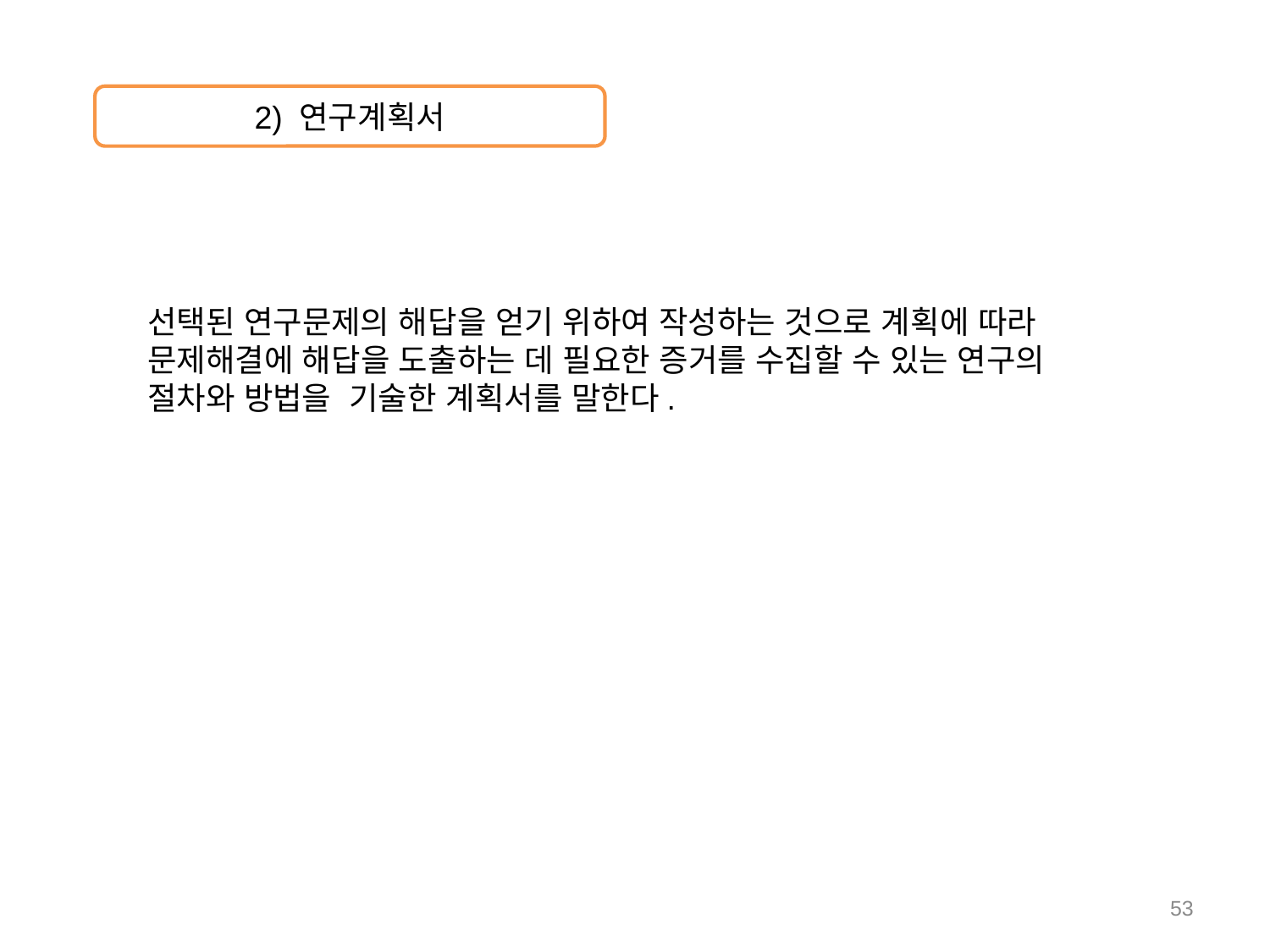

2) 연구계획서
선택된 연구문제의 해답을 얻기 위하여 작성하는 것으로 계획에 따라 문제해결에 해답을 도출하는 데 필요한 증거를 수집할 수 있는 연구의 절차와 방법을  기술한 계획서를 말한다.
53